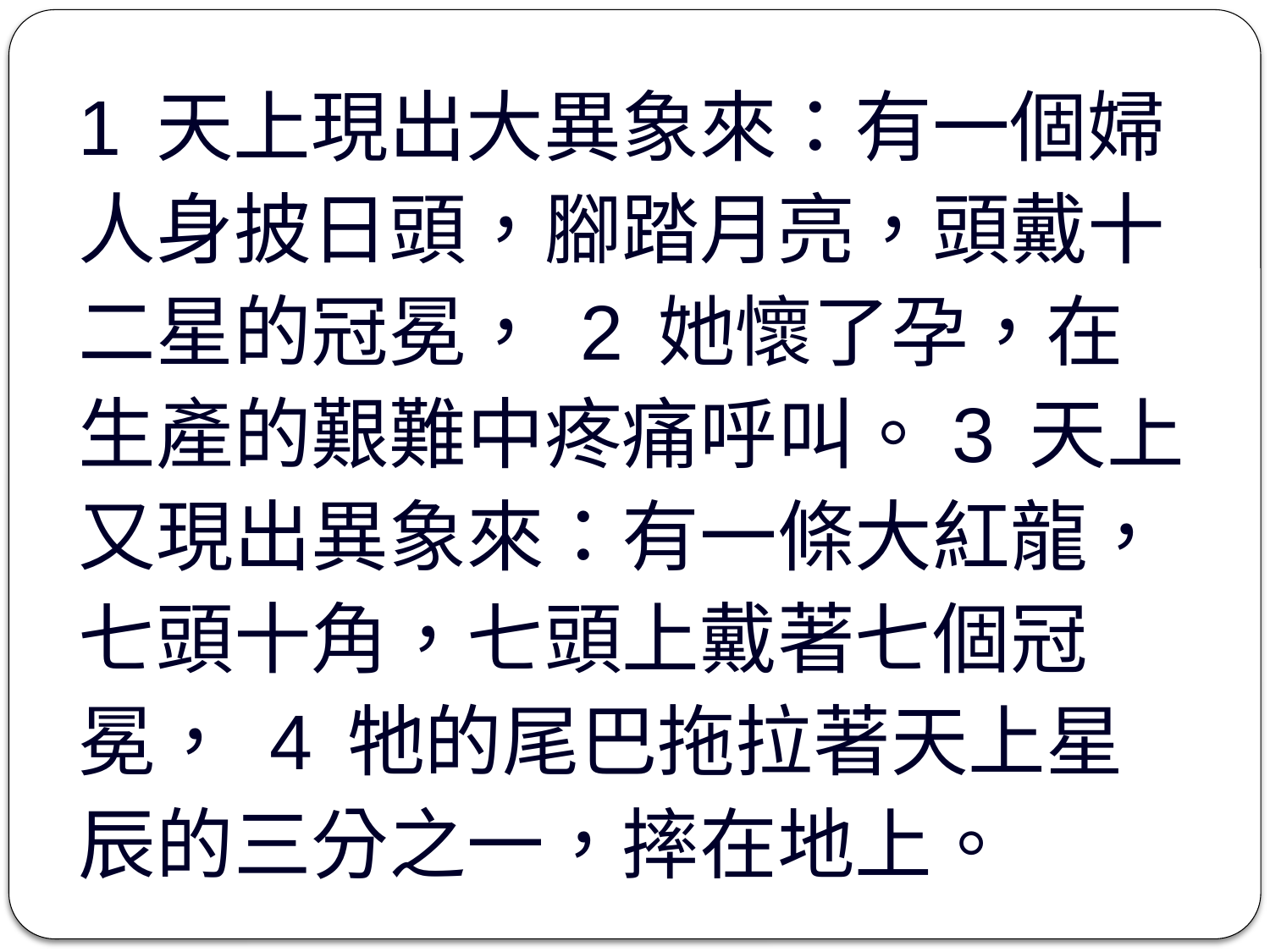

1 天上現出大異象來：有一個婦人身披日頭，腳踏月亮，頭戴十二星的冠冕， 2 她懷了孕，在生產的艱難中疼痛呼叫。3 天上又現出異象來：有一條大紅龍，七頭十角，七頭上戴著七個冠冕， 4 牠的尾巴拖拉著天上星辰的三分之一，摔在地上。